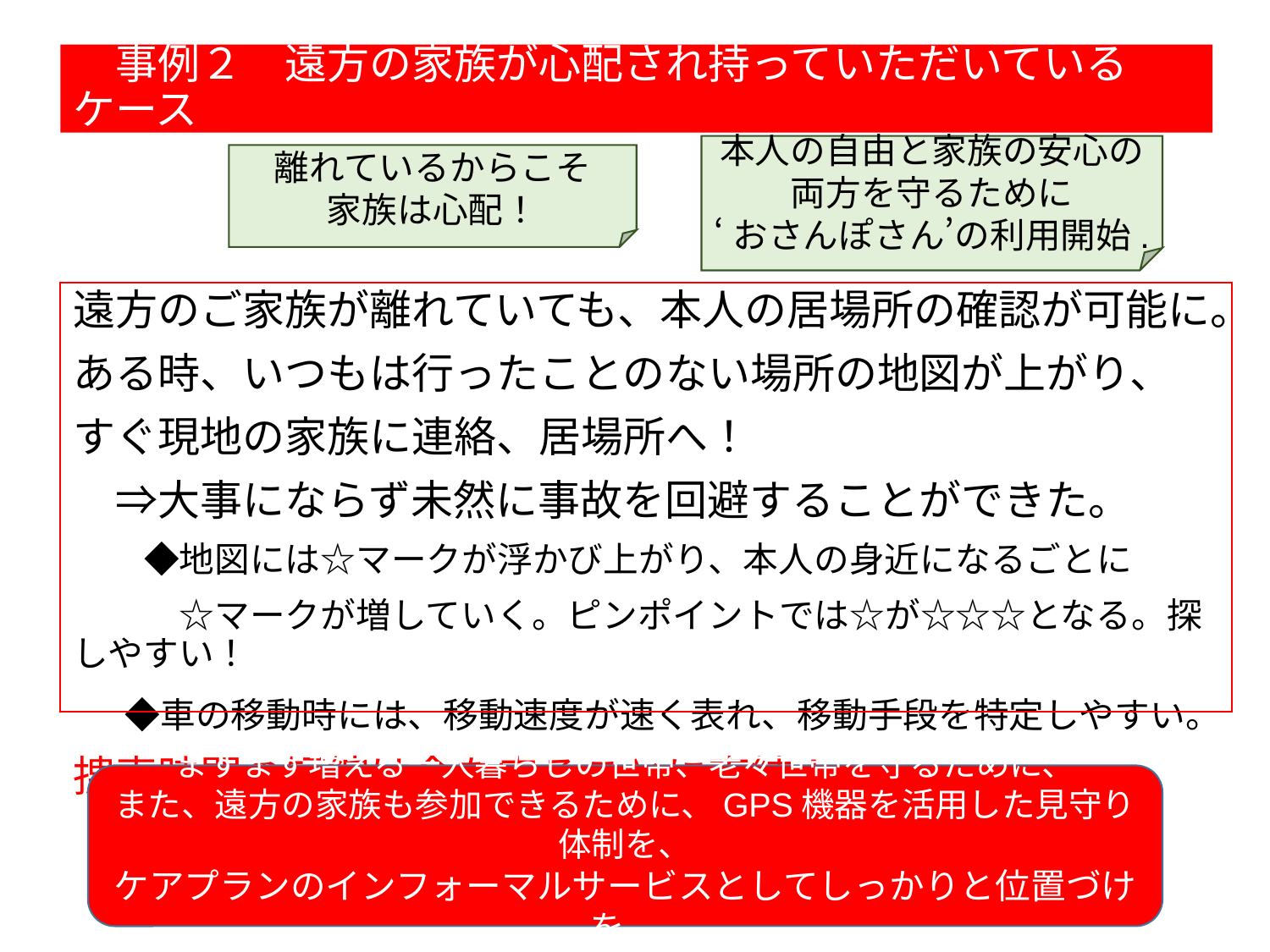

事例２　遠方の家族が心配され持っていただいているケース

本人の自由と家族の安心の
両方を守るために
‘おさんぽさん’の利用開始.

離れているからこそ
家族は心配！
遠方のご家族が離れていても、本人の居場所の確認が可能に。
ある時、いつもは行ったことのない場所の地図が上がり、
すぐ現地の家族に連絡、居場所へ！
　⇒大事にならず未然に事故を回避することができた。
　　◆地図には☆マークが浮かび上がり、本人の身近になるごとに
　　　☆マークが増していく。ピンポイントでは☆が☆☆☆となる。探しやすい！
　 ◆車の移動時には、移動速度が速く表れ、移動手段を特定しやすい。
捜索時間の短縮は命を守ることに直結！

ますます増える一人暮らしの世帯、老々世帯を守るために、
また、遠方の家族も参加できるために、GPS機器を活用した見守り体制を、
ケアプランのインフォーマルサービスとしてしっかりと位置づけを。